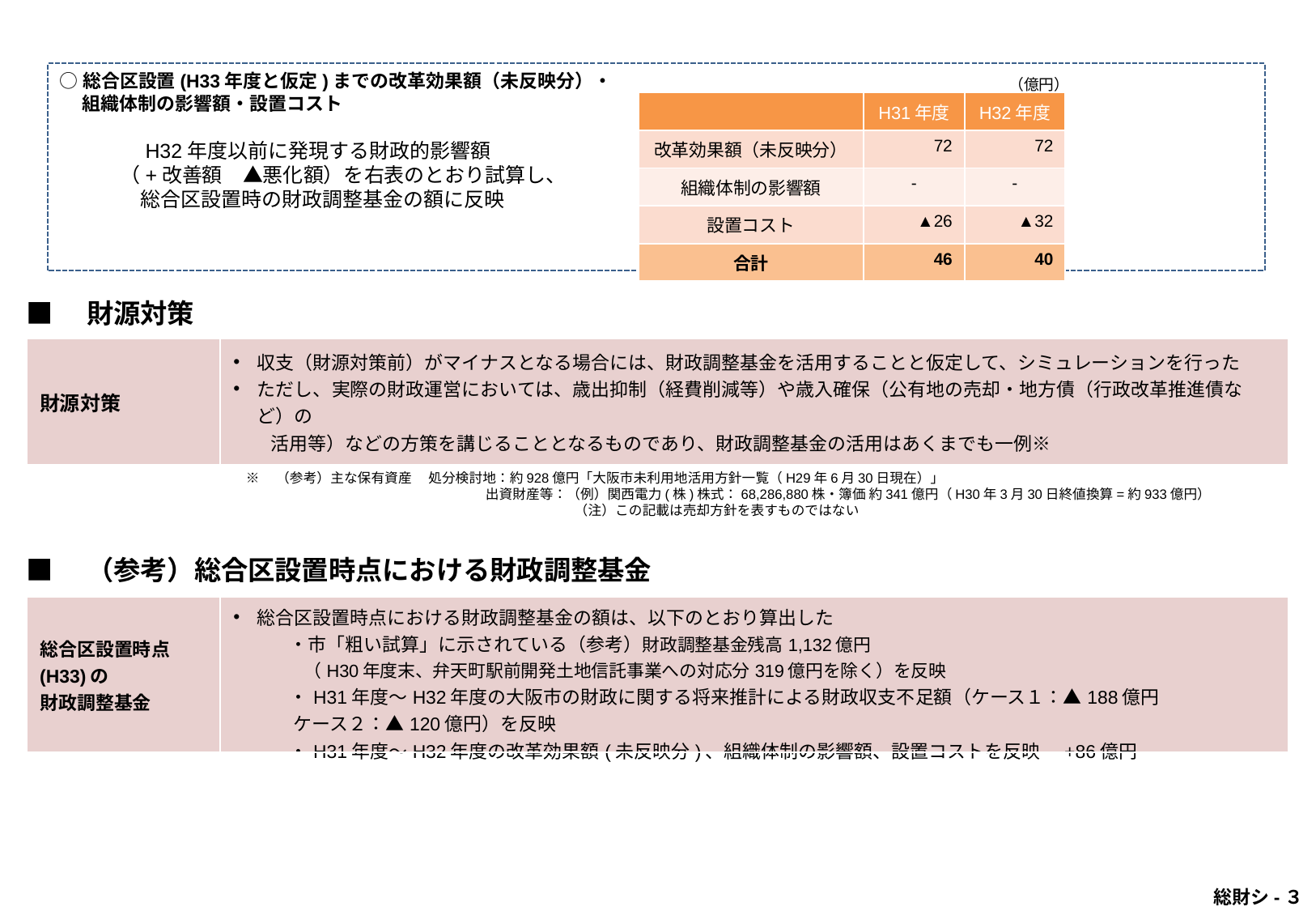

○総合区設置(H33年度と仮定)までの改革効果額（未反映分）・
　 組織体制の影響額・設置コスト
　　
　　　　H32年度以前に発現する財政的影響額
　　　（+改善額　▲悪化額）を右表のとおり試算し、
　　　　総合区設置時の財政調整基金の額に反映
（億円）
|  | H31年度 | H32年度 |
| --- | --- | --- |
| 改革効果額（未反映分） | 72 | 72 |
| 組織体制の影響額 | - | - |
| 設置コスト | ▲26 | ▲32 |
| 合計 | 46 | 40 |
■　財源対策
| 財源対策 | 収支（財源対策前）がマイナスとなる場合には、財政調整基金を活用することと仮定して、シミュレーションを行った ただし、実際の財政運営においては、歳出抑制（経費削減等）や歳入確保（公有地の売却・地方債（行政改革推進債など）の 　　活用等）などの方策を講じることとなるものであり、財政調整基金の活用はあくまでも一例※ |
| --- | --- |
※　（参考）主な保有資産　 処分検討地：約928億円「大阪市未利用地活用方針一覧（H29年6月30日現在）」
　　　　　　　　 　　　　　　　　　  出資財産等：（例）関西電力(株)株式：68,286,880株・簿価 約341億円（H30年3月30日終値換算=約933億円）
　　　　　　　　　　　　　　　　　　　　　 　         （注）この記載は売却方針を表すものではない
■　（参考）総合区設置時点における財政調整基金
| 総合区設置時点 (H33)の 財政調整基金 | 総合区設置時点における財政調整基金の額は、以下のとおり算出した 　　　・市「粗い試算」に示されている（参考）財政調整基金残高1,132億円 　　　　（H30年度末、弁天町駅前開発土地信託事業への対応分319億円を除く）を反映 　　　・H31年度～H32年度の大阪市の財政に関する将来推計による財政収支不足額（ケース１：▲188億円 　　　 ケース２：▲120億円）を反映 　　　・H31年度～H32年度の改革効果額(未反映分)、組織体制の影響額、設置コストを反映　+86億円 |
| --- | --- |
総財シ-３